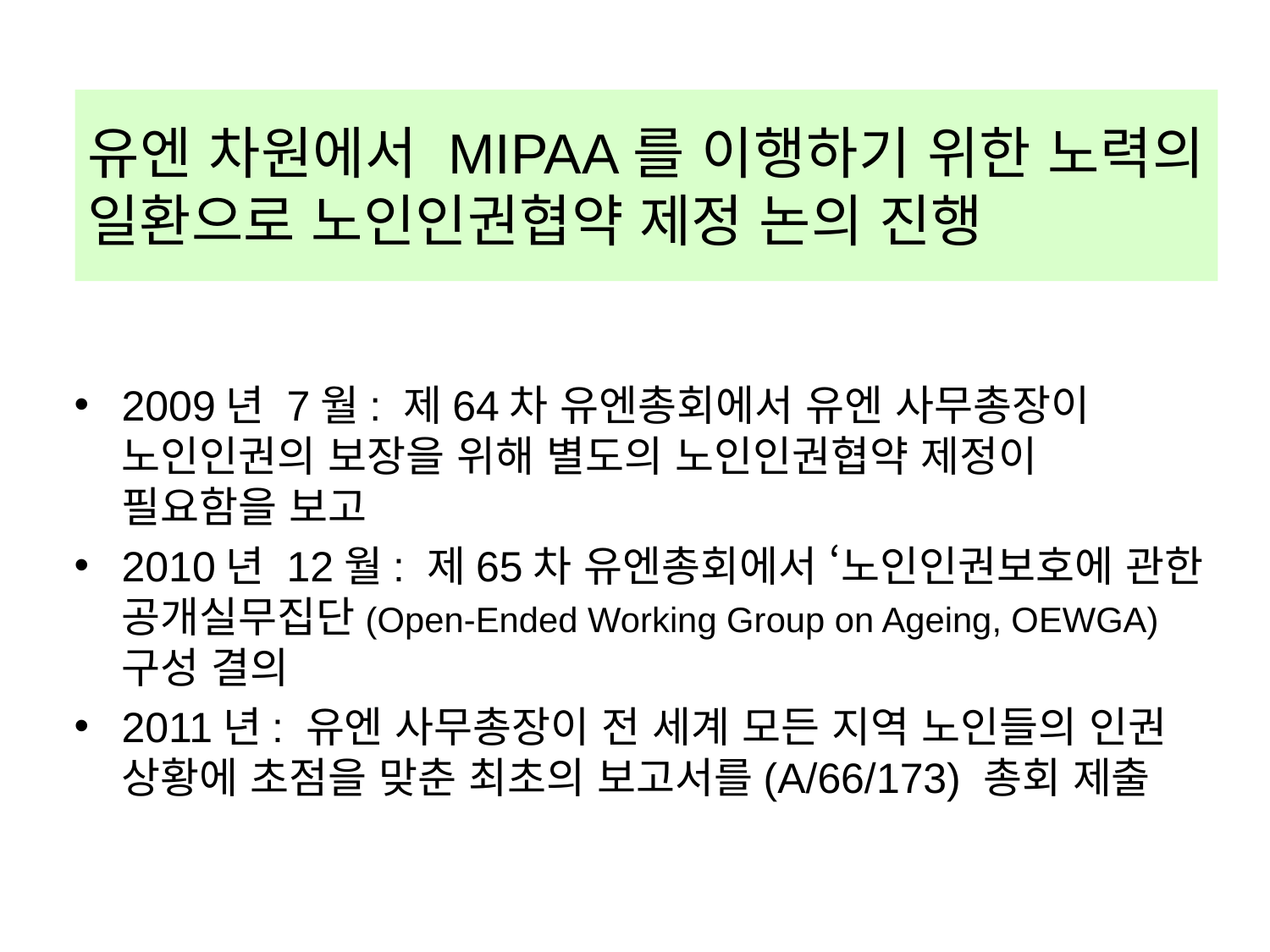

# 유엔 차원에서 MIPAA를 이행하기 위한 노력의 일환으로 노인인권협약 제정 논의 진행
2009년 7월: 제64차 유엔총회에서 유엔 사무총장이 노인인권의 보장을 위해 별도의 노인인권협약 제정이 필요함을 보고
2010년 12월: 제65차 유엔총회에서 ‘노인인권보호에 관한 공개실무집단(Open-Ended Working Group on Ageing, OEWGA) 구성 결의
2011년: 유엔 사무총장이 전 세계 모든 지역 노인들의 인권 상황에 초점을 맞춘 최초의 보고서를(A/66/173) 총회 제출